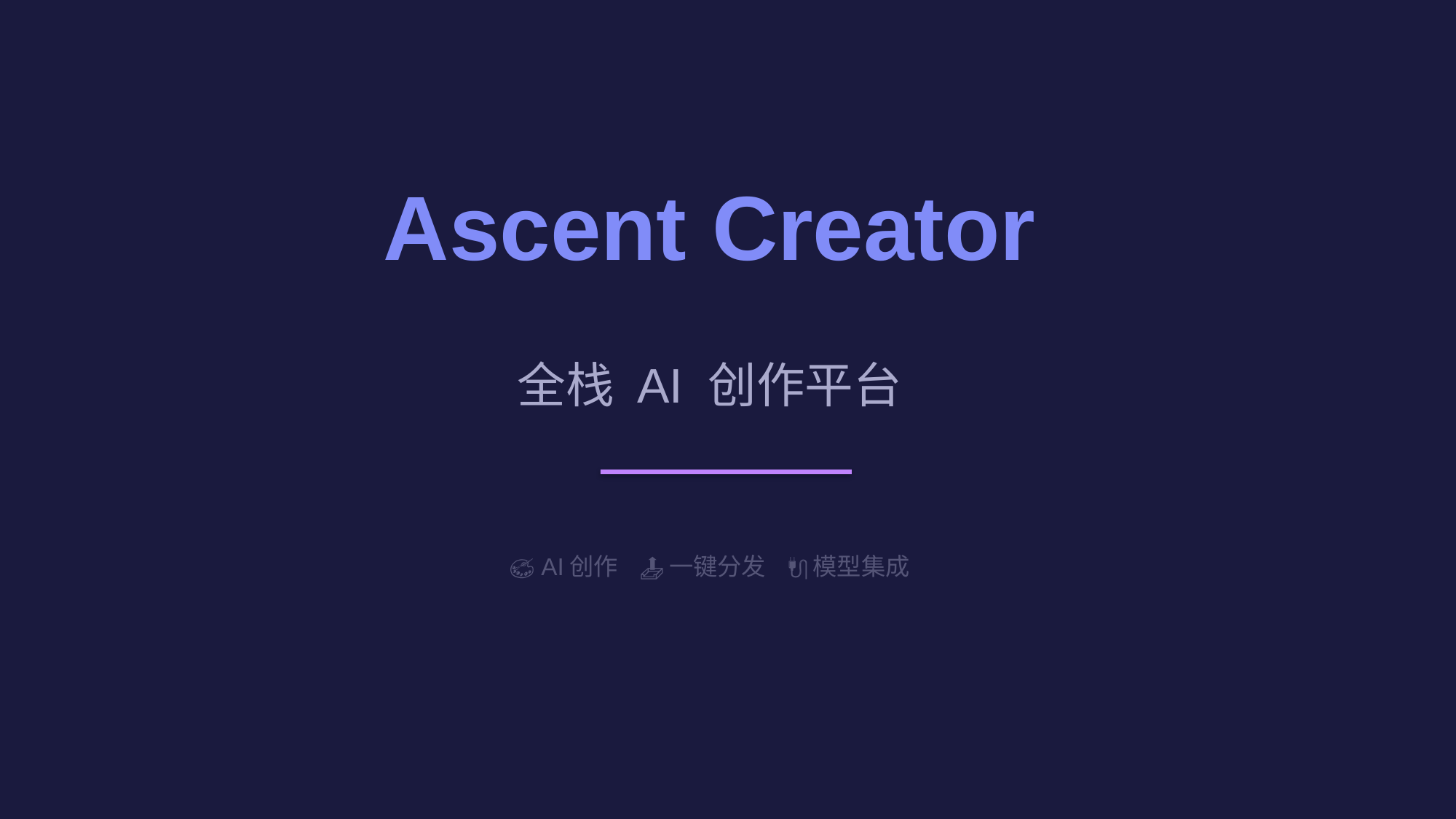

Ascent Creator
全栈 AI 创作平台

🎨 AI创作    📤 一键分发    🔌 模型集成